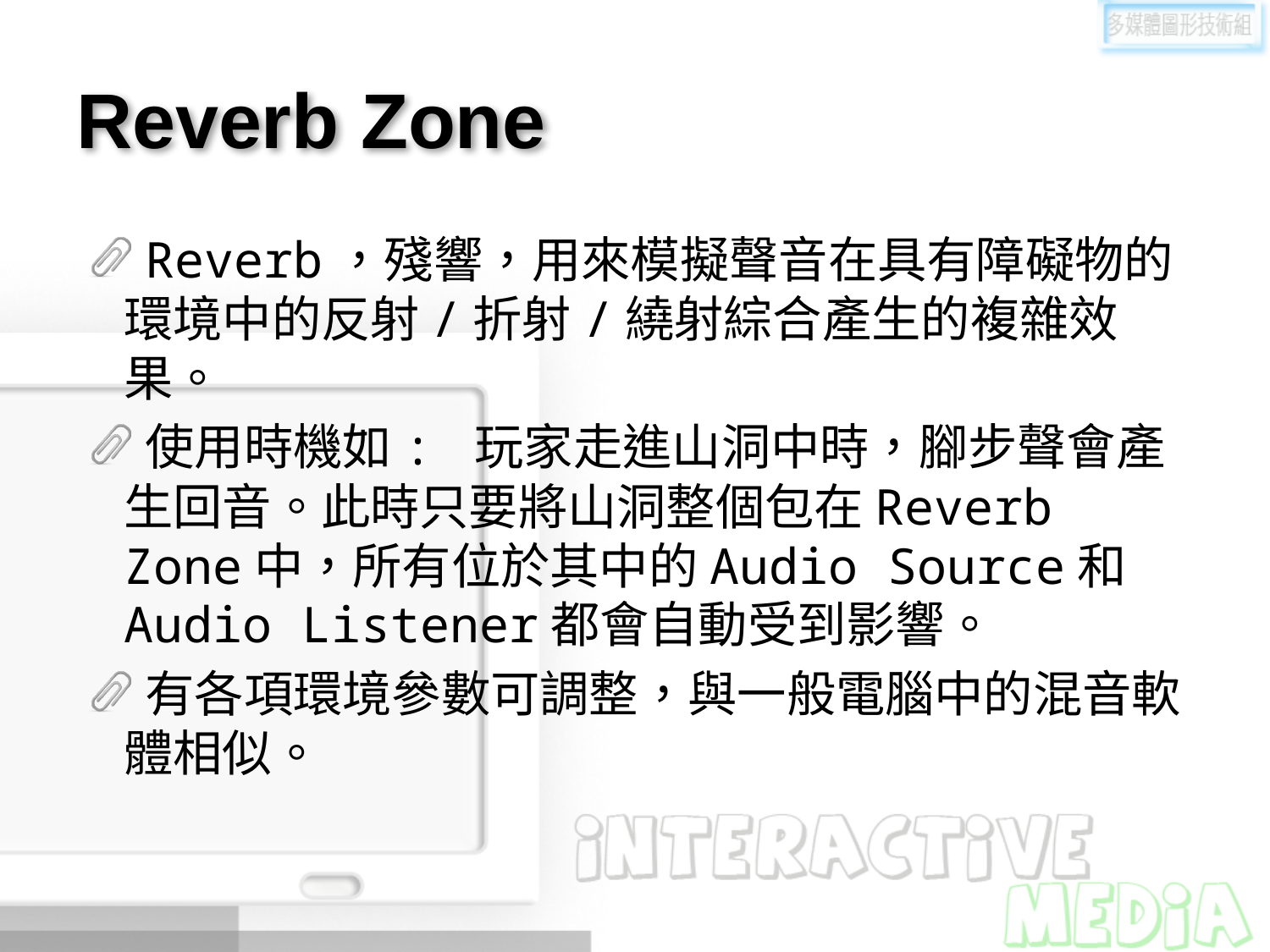

# Reverb Zone
Reverb，殘響，用來模擬聲音在具有障礙物的環境中的反射/折射/繞射綜合產生的複雜效果。
使用時機如: 玩家走進山洞中時，腳步聲會產生回音。此時只要將山洞整個包在Reverb Zone中，所有位於其中的Audio Source和Audio Listener都會自動受到影響。
有各項環境參數可調整，與一般電腦中的混音軟體相似。